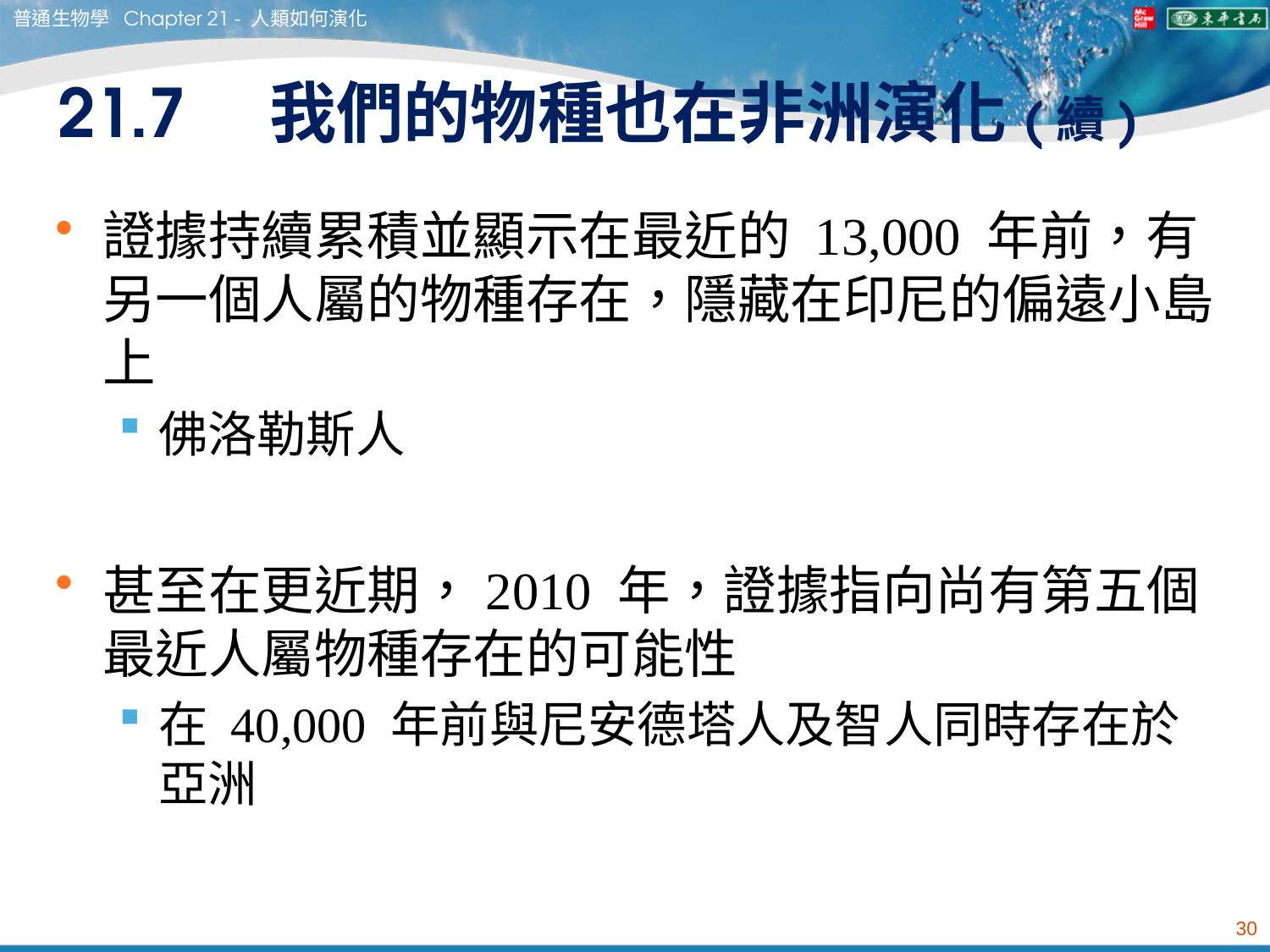

普通生物學  Chapter 21 - 人類如何演化
# 21.7　我們的物種也在非洲演化(續)
證據持續累積並顯示在最近的 13,000 年前，有另一個人屬的物種存在，隱藏在印尼的偏遠小島上
佛洛勒斯人

甚至在更近期，2010 年，證據指向尚有第五個最近人屬物種存在的可能性
在 40,000 年前與尼安德塔人及智人同時存在於亞洲
30